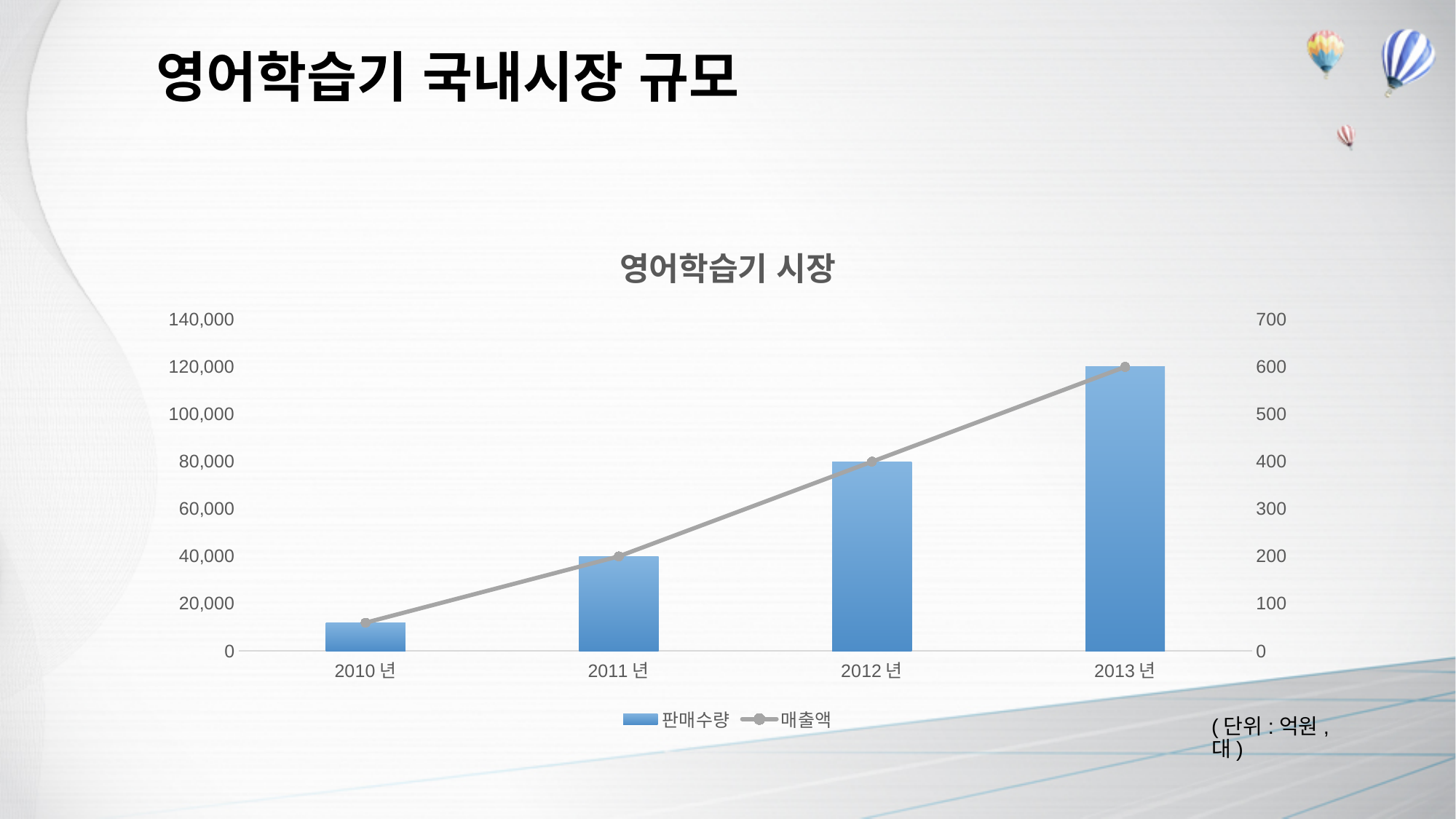

# 영어학습기 국내시장 규모

### Chart: 영어학습기 시장

| Category | 판매수량 | 매출액 |
|---|---|---|
| 2010년 | 12000.0 | 60.0 |
| 2011년 | 40000.0 | 200.0 |
| 2012년 | 80000.0 | 400.0 |
| 2013년 | 120000.0 | 600.0 |
(단위:억원, 대)